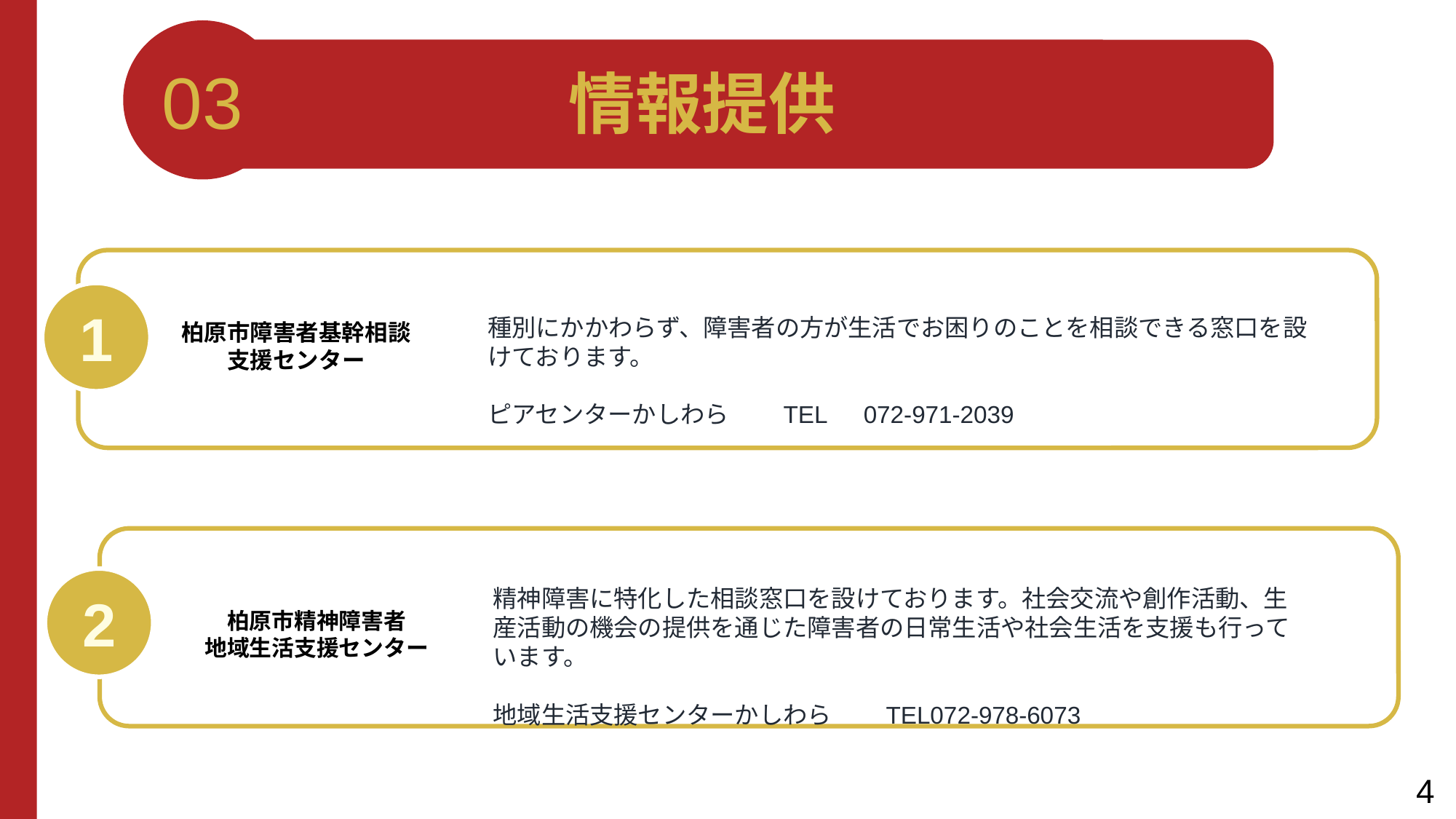

03

情報提供

1
種別にかかわらず、障害者の方が生活でお困りのことを相談できる窓口を設けております。

ピアセンターかしわら　　TEL　072-971-2039
柏原市障害者基幹相談
支援センター

2
精神障害に特化した相談窓口を設けております。社会交流や創作活動、生産活動の機会の提供を通じた障害者の日常生活や社会生活を支援も行っています。

地域生活支援センターかしわら　　TEL072-978-6073

柏原市精神障害者
地域生活支援センター